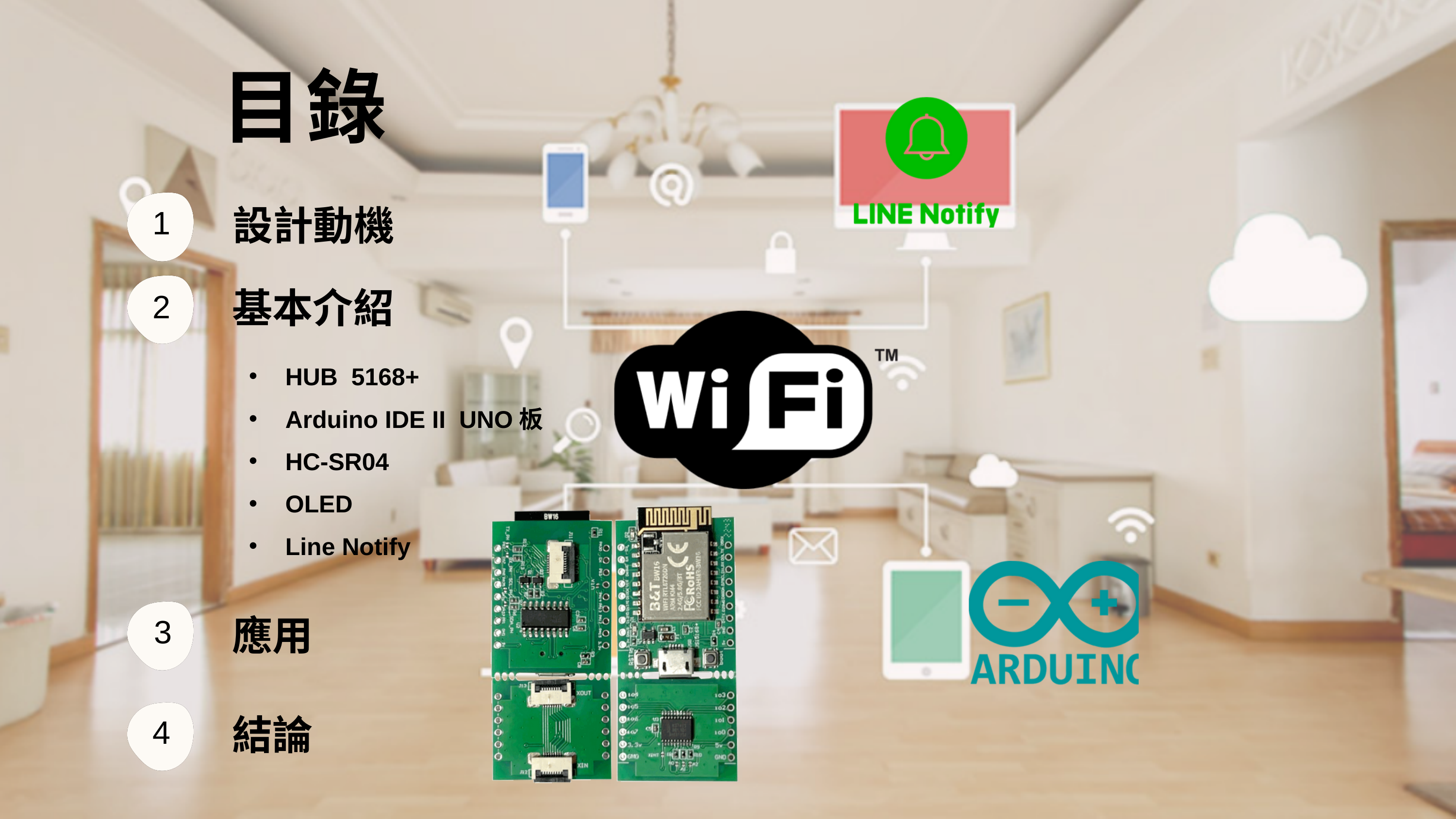

目錄

設計動機
1

基本介紹
2

HUB  5168+
Arduino IDE II  UNO板
HC-SR04
OLED
Line Notify

應用
3

結論
4